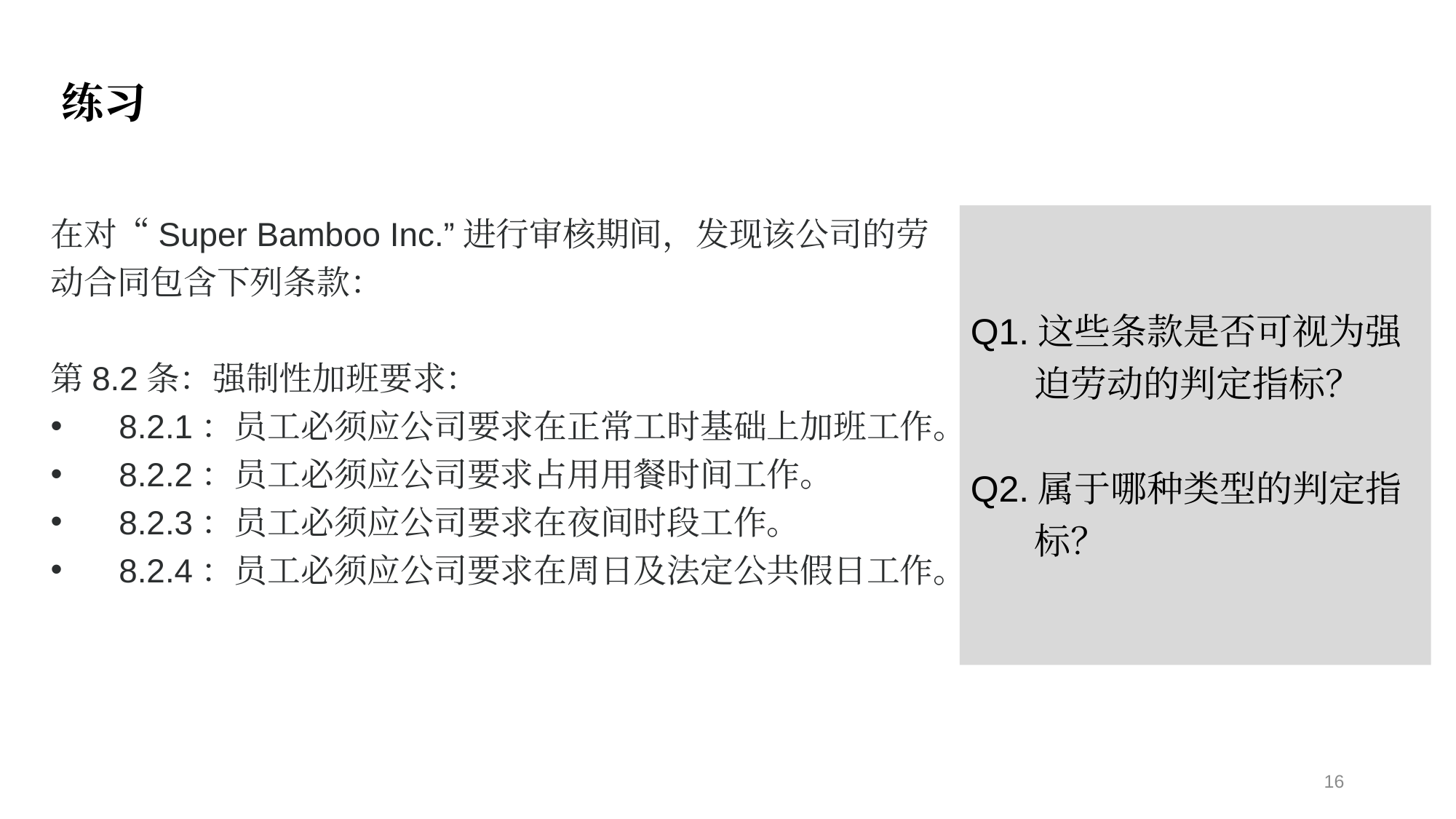

练习
在对“Super Bamboo Inc.”进行审核期间，发现该公司的劳动合同包含下列条款：

第8.2条：强制性加班要求：
8.2.1：员工必须应公司要求在正常工时基础上加班工作。
8.2.2：员工必须应公司要求占用用餐时间工作。
8.2.3：员工必须应公司要求在夜间时段工作。
8.2.4：员工必须应公司要求在周日及法定公共假日工作。

Q1.这些条款是否可视为强迫劳动的判定指标？

Q2.属于哪种类型的判定指标？

16